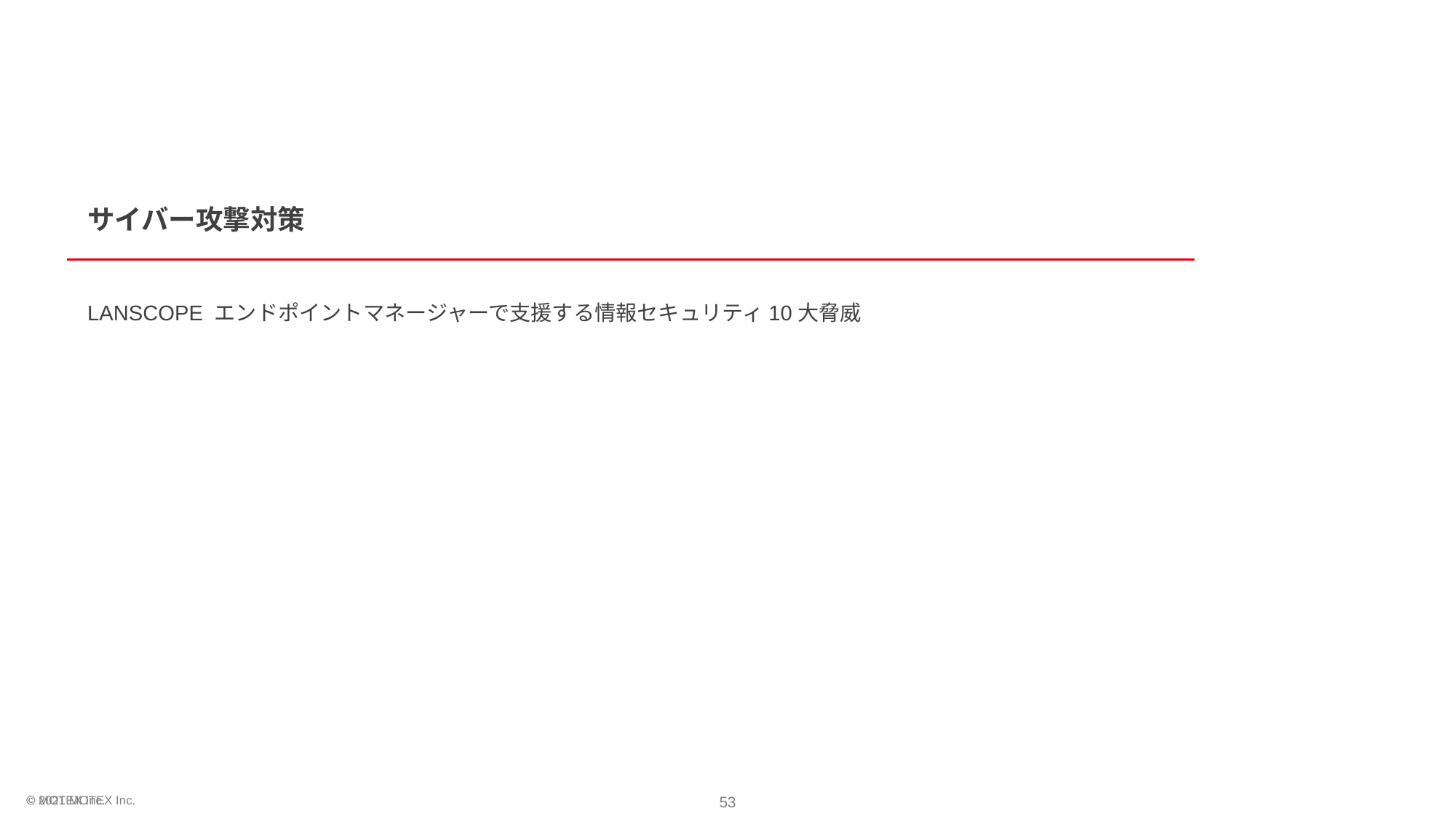

サイバー攻撃対策
LANSCOPE エンドポイントマネージャーで支援する情報セキュリティ10大脅威